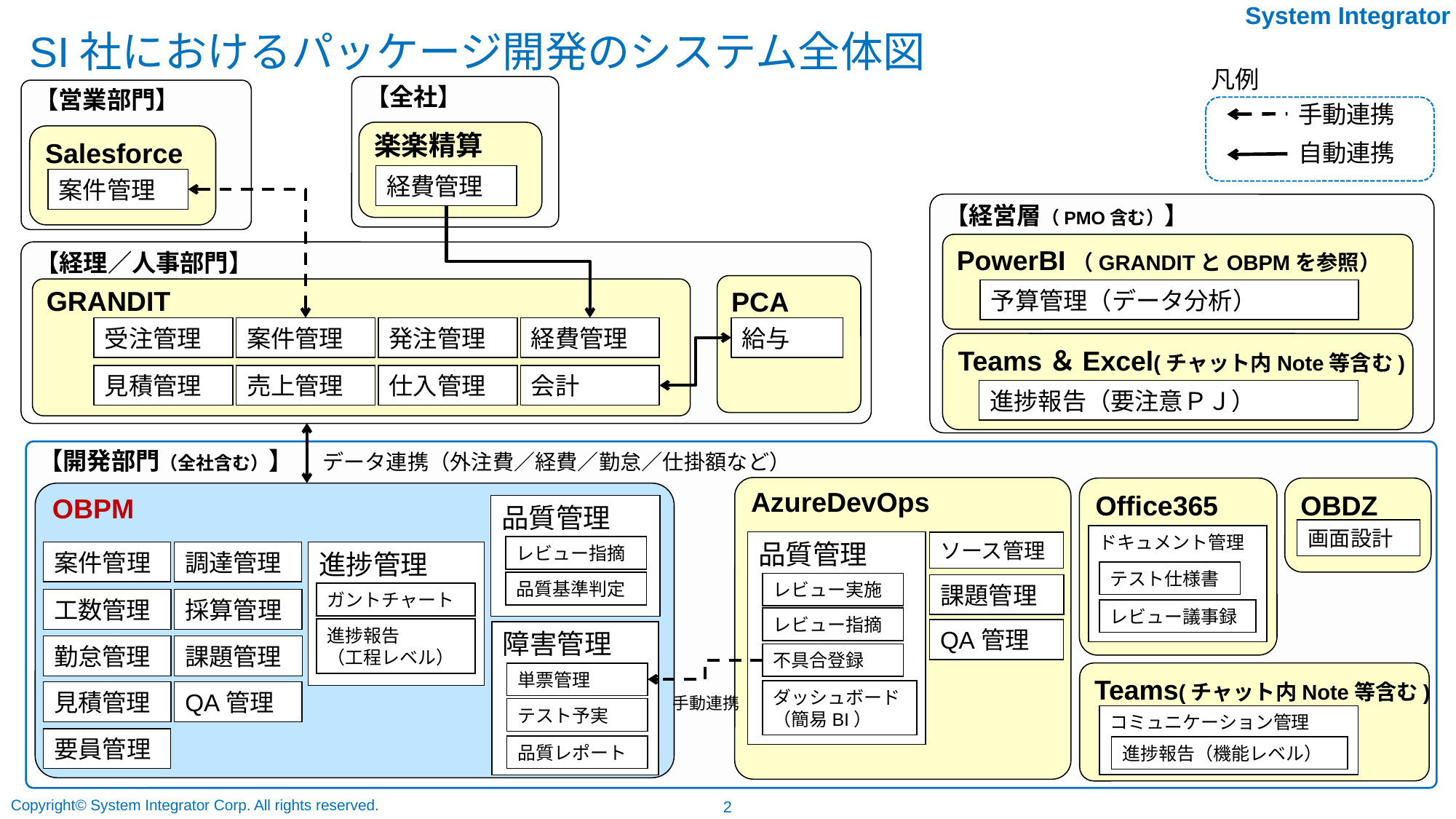

# SI社におけるパッケージ開発のシステム全体図
凡例
【全社】
【営業部門】

手動連携

楽楽精算
Salesforce
自動連携

経費管理
案件管理
【経営層（PMO含む）】
PowerBI（GRANDITとOBPMを参照）
【経理／人事部門】
PCA
GRANDIT
予算管理（データ分析）

給与
受注管理
案件管理
発注管理
経費管理
Teams＆Excel(チャット内Note等含む)
売上管理
見積管理
仕入管理
会計
進捗報告（要注意ＰＪ）

【開発部門（全社含む）】
データ連携（外注費／経費／勤怠／仕掛額など）
AzureDevOps
Office365
OBDZ
OBPM
品質管理
画面設計
ドキュメント管理
品質管理
ソース管理
レビュー指摘
案件管理
調達管理
進捗管理
テスト仕様書
品質基準判定
レビュー実施
課題管理
ガントチャート
工数管理
採算管理
レビュー議事録
レビュー指摘
進捗報告
（工程レベル）
QA管理
障害管理
勤怠管理
課題管理
不具合登録
Teams(チャット内Note等含む)
単票管理
ダッシュボード（簡易BI）
見積管理
QA管理
手動連携
テスト予実
コミュニケーション管理
要員管理
品質レポート
進捗報告（機能レベル）